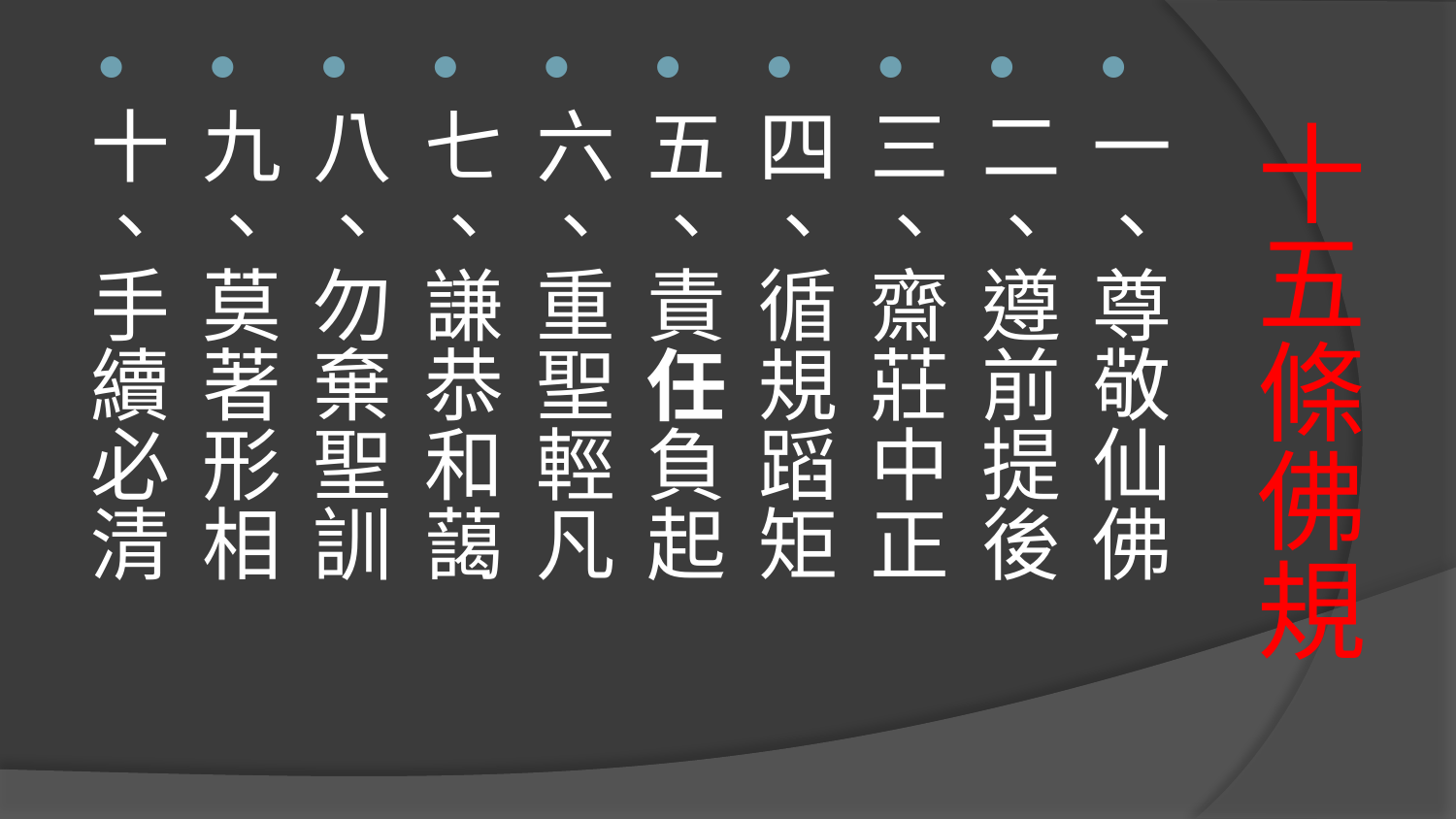

一、尊敬仙佛
二、遵前提後
三、齋莊中正
四、循規蹈矩
五、責任負起
六、重聖輕凡
七、謙恭和藹
八、勿棄聖訓
九、莫著形相
十、手續必清
# 十五條佛規